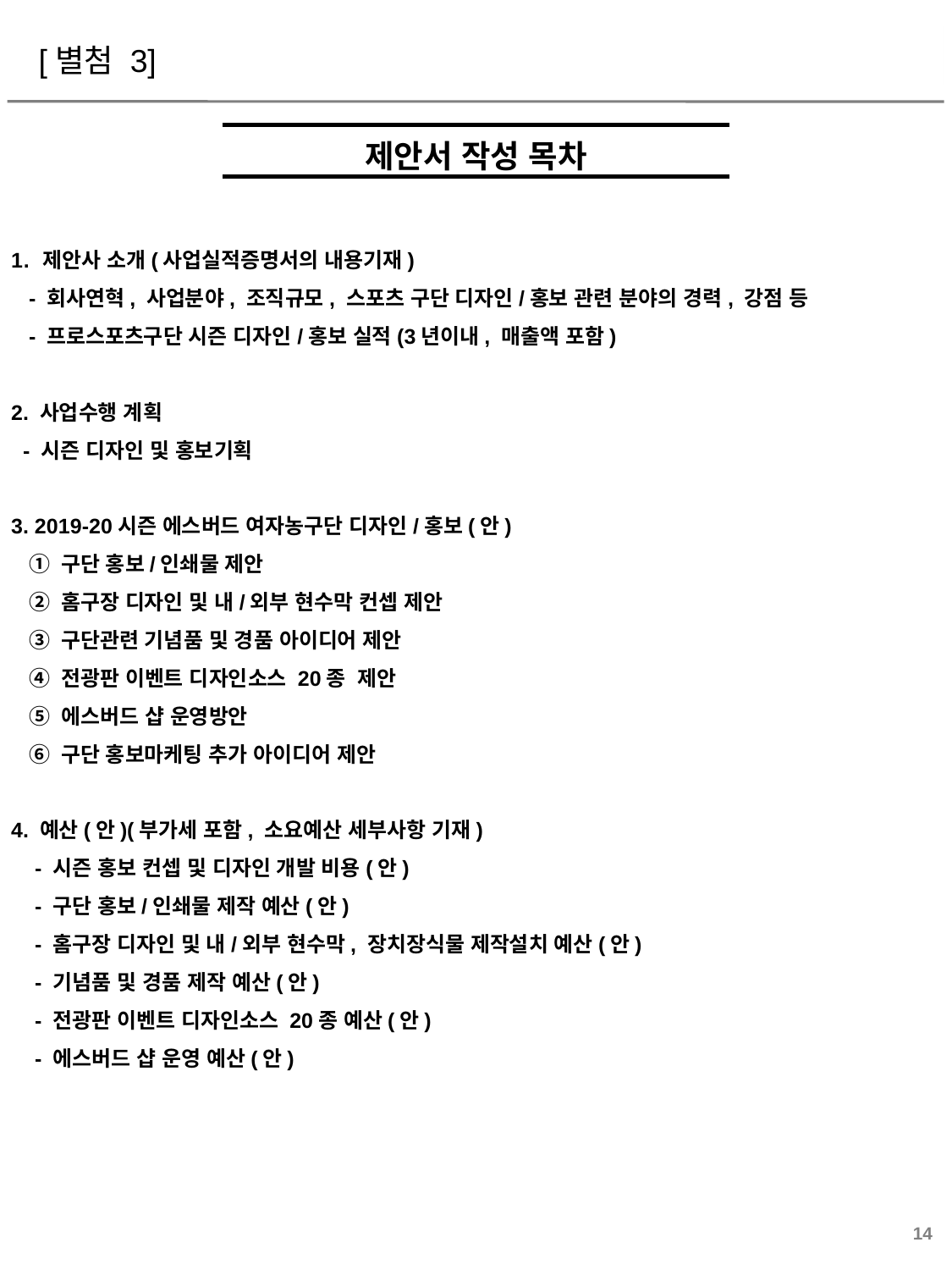

[별첨 3]
| 제안서 작성 목차 |
| --- |
제안사 소개(사업실적증명서의 내용기재)
   - 회사연혁, 사업분야, 조직규모, 스포츠 구단 디자인/홍보 관련 분야의 경력, 강점 등
   - 프로스포츠구단 시즌 디자인/홍보 실적(3년이내, 매출액 포함)

2. 사업수행 계획
  - 시즌 디자인 및 홍보기획

3. 2019-20시즌 에스버드 여자농구단 디자인/홍보(안)
   ① 구단 홍보/인쇄물 제안
   ② 홈구장 디자인 및 내/외부 현수막 컨셉 제안
   ③ 구단관련 기념품 및 경품 아이디어 제안
   ④ 전광판 이벤트 디자인소스 20종  제안
   ⑤ 에스버드 샵 운영방안
   ⑥ 구단 홍보마케팅 추가 아이디어 제안

4. 예산(안)(부가세 포함, 소요예산 세부사항 기재)
    - 시즌 홍보 컨셉 및 디자인 개발 비용(안)
    - 구단 홍보/인쇄물 제작 예산(안)
    - 홈구장 디자인 및 내/외부 현수막, 장치장식물 제작설치 예산(안)
    - 기념품 및 경품 제작 예산(안)
    - 전광판 이벤트 디자인소스 20종 예산(안)
    - 에스버드 샵 운영 예산(안)

14